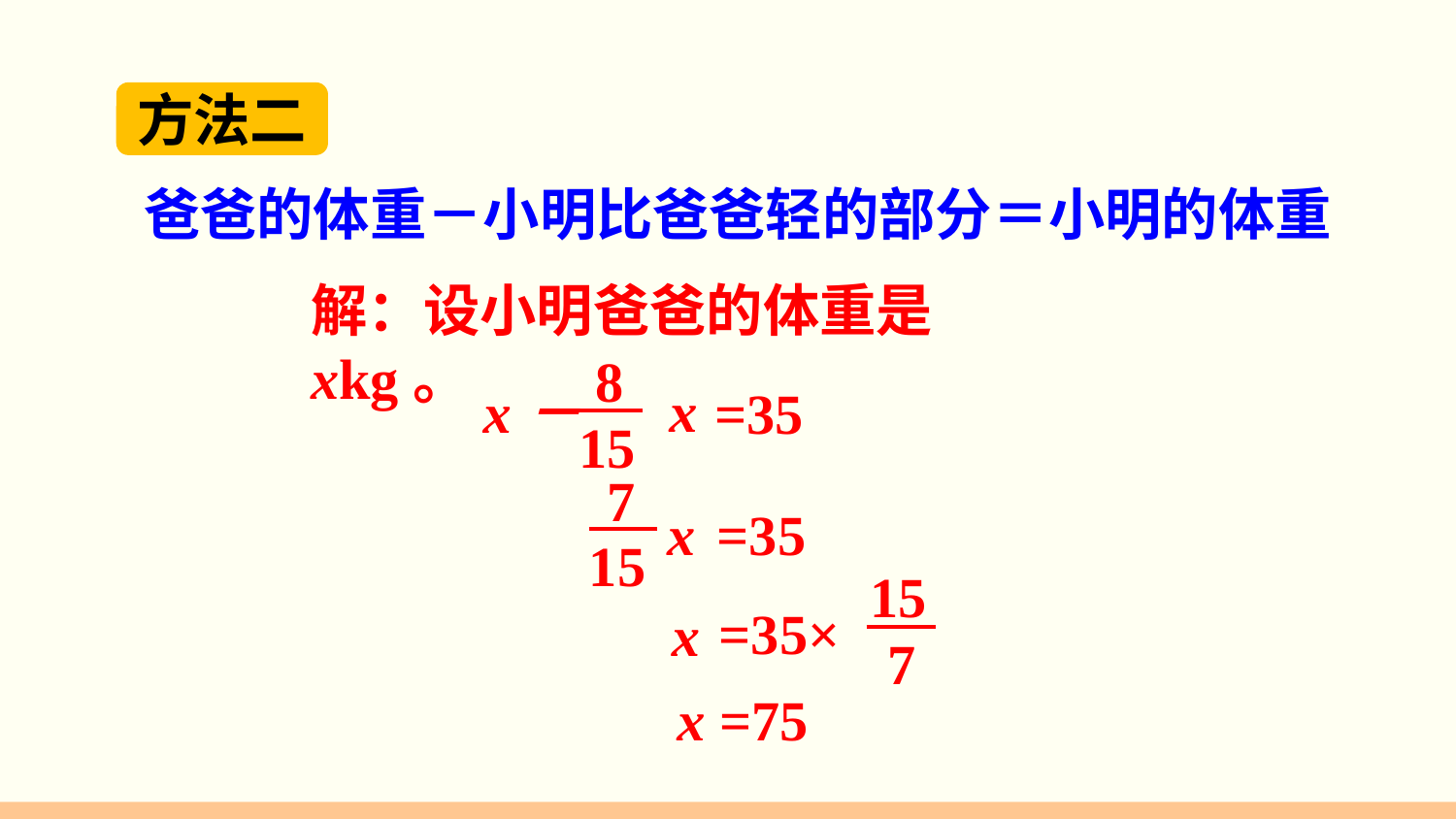

方法二
爸爸的体重－小明比爸爸轻的部分＝小明的体重
解：设小明爸爸的体重是xkg。
8
15
x
x－
=35
7
15
x

 =35
15
 7
=35×
x

x =75